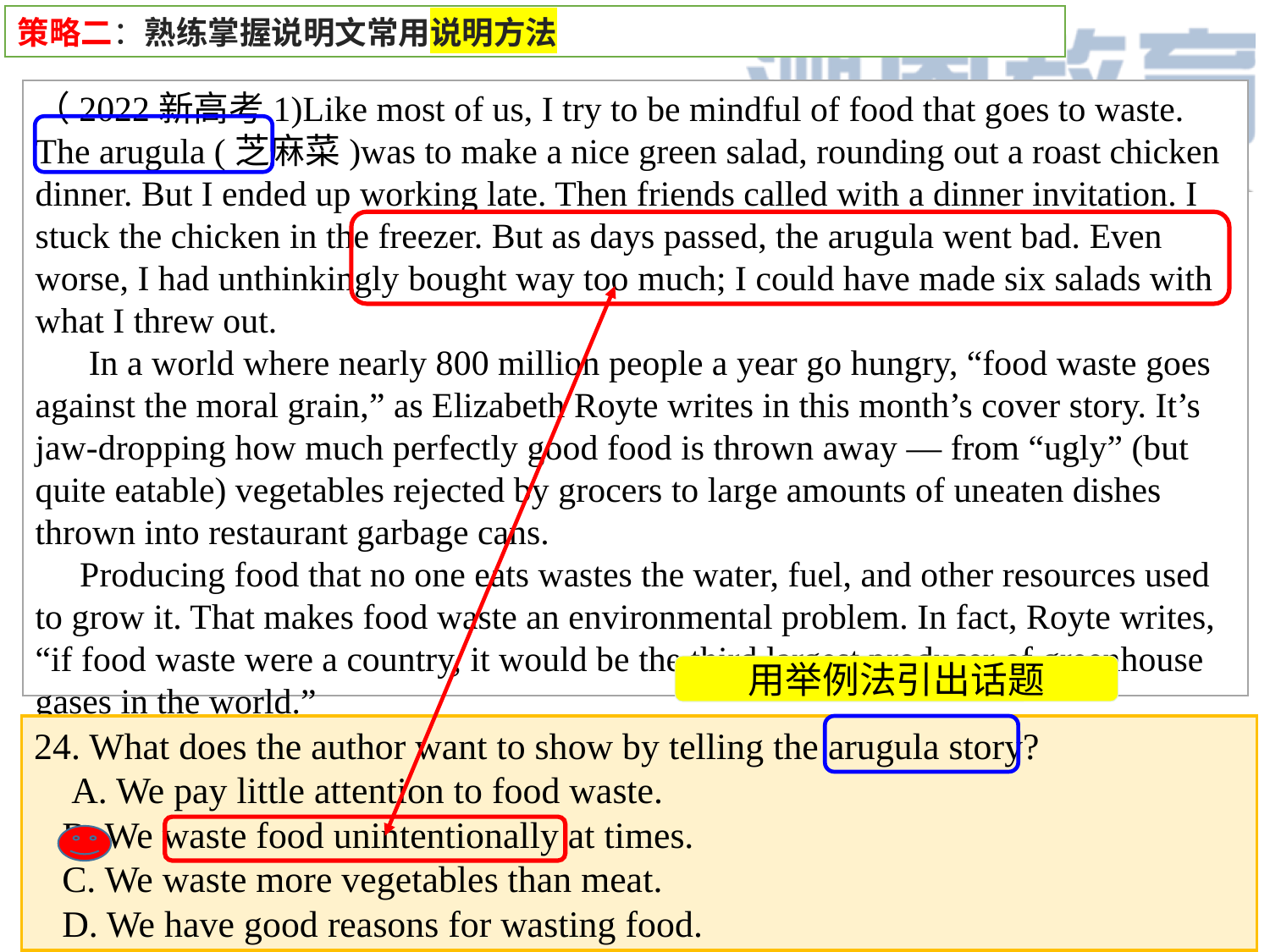

策略二：熟练掌握说明文常用说明方法
（2022新高考1)Like most of us, I try to be mindful of food that goes to waste. The arugula (芝麻菜)was to make a nice green salad, rounding out a roast chicken dinner. But I ended up working late. Then friends called with a dinner invitation. I stuck the chicken in the freezer. But as days passed, the arugula went bad. Even worse, I had unthinkingly bought way too much; I could have made six salads with what I threw out.
      In a world where nearly 800 million people a year go hungry, “food waste goes against the moral grain,” as Elizabeth Royte writes in this month’s cover story. It’s jaw-dropping how much perfectly good food is thrown away — from “ugly” (but quite eatable) vegetables rejected by grocers to large amounts of uneaten dishes thrown into restaurant garbage cans.
     Producing food that no one eats wastes the water, fuel, and other resources used to grow it. That makes food waste an environmental problem. In fact, Royte writes, “if food waste were a country, it would be the third largest producer of greenhouse gases in the world.”
  ......

用举例法引出话题
24. What does the author want to show by telling the arugula story?
    A. We pay little attention to food waste.
   B. We waste food unintentionally at times.
   C. We waste more vegetables than meat.
   D. We have good reasons for wasting food.